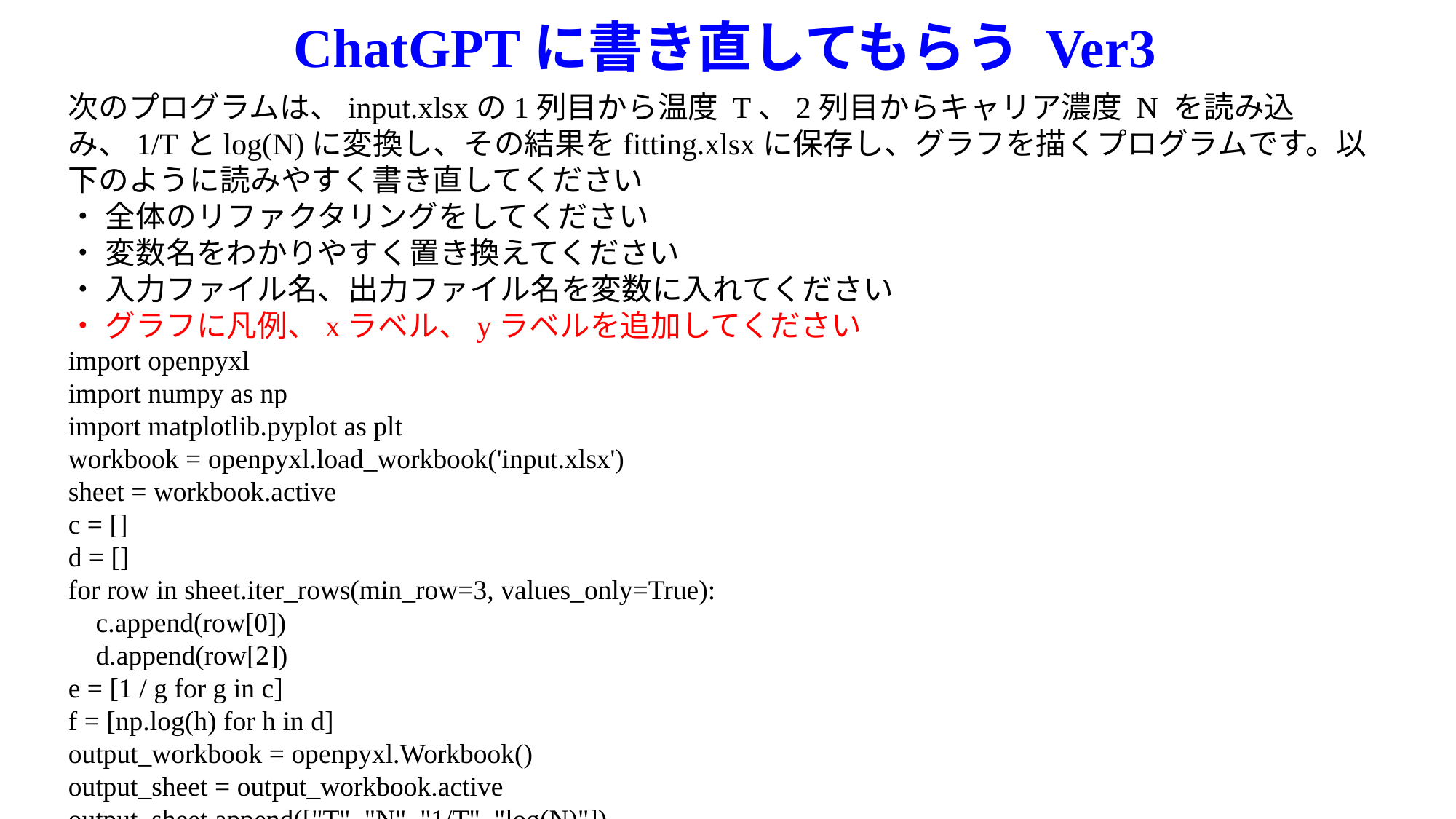

# ChatGPTに書き直してもらう Ver3
次のプログラムは、input.xlsxの1列目から温度 T、2列目からキャリア濃度 N を読み込み、1/Tとlog(N)に変換し、その結果をfitting.xlsxに保存し、グラフを描くプログラムです。以下のように読みやすく書き直してください
・ 全体のリファクタリングをしてください
・ 変数名をわかりやすく置き換えてください
・ 入力ファイル名、出力ファイル名を変数に入れてください
・ グラフに凡例、xラベル、yラベルを追加してください
import openpyxl
import numpy as np
import matplotlib.pyplot as plt
workbook = openpyxl.load_workbook('input.xlsx')
sheet = workbook.active
c = []
d = []
for row in sheet.iter_rows(min_row=3, values_only=True):
    c.append(row[0])
    d.append(row[2])
e = [1 / g for g in c]
f = [np.log(h) for h in d]
output_workbook = openpyxl.Workbook()
output_sheet = output_workbook.active
output_sheet.append(["T", "N", "1/T", "log(N)"])
for g, h, i, j in zip(c, d, e, f):
    output_sheet.append([g,h,i,j])
output_workbook.save("fitting.xlsx")
plt.scatter(e, f)
plt.show()